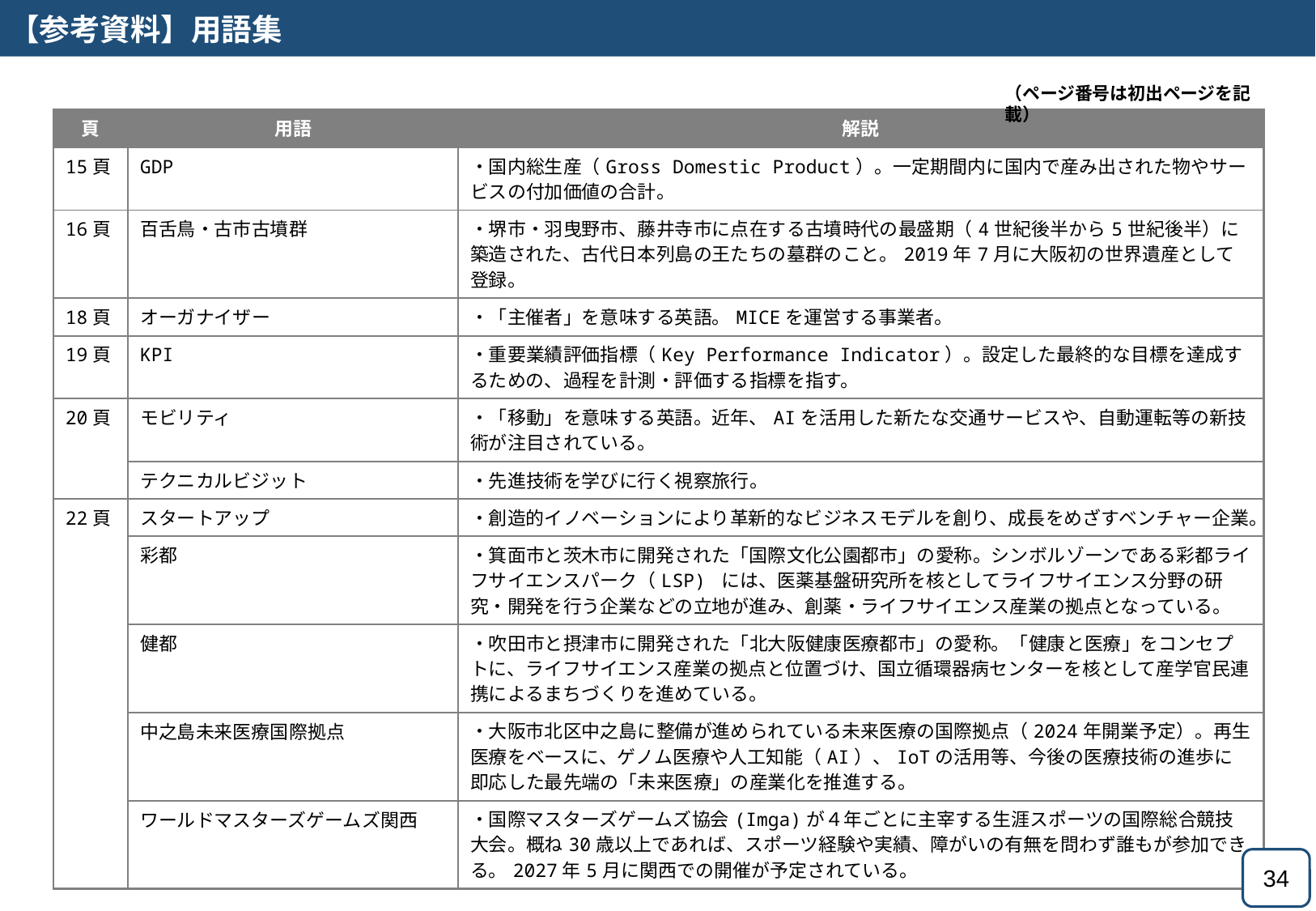

【参考資料】用語集
（ページ番号は初出ページを記載）
| 頁 | 用語 | 解説 |
| --- | --- | --- |
| 15頁 | GDP | ・国内総生産（Gross Domestic Product）。一定期間内に国内で産み出された物やサービスの付加価値の合計。 |
| 16頁 | 百舌鳥・古市古墳群 | ・堺市・羽曳野市、藤井寺市に点在する古墳時代の最盛期（4世紀後半から5世紀後半）に築造された、古代日本列島の王たちの墓群のこと。2019年7月に大阪初の世界遺産として登録。 |
| 18頁 | オーガナイザー | ・「主催者」を意味する英語。MICEを運営する事業者。 |
| 19頁 | KPI | ・重要業績評価指標（Key Performance Indicator）。設定した最終的な目標を達成するための、過程を計測・評価する指標を指す。 |
| 20頁 | モビリティ | ・「移動」を意味する英語。近年、AIを活用した新たな交通サービスや、自動運転等の新技術が注目されている。 |
|  | テクニカルビジット | ・先進技術を学びに行く視察旅行。 |
| 22頁 | スタートアップ | ・創造的イノベーションにより⾰新的なビジネスモデルを創り、成⻑をめざすベンチャー企業。 |
|  | 彩都 | ・箕面市と茨木市に開発された「国際文化公園都市」の愛称。シンボルゾーンである彩都ライフサイエンスパーク（LSP) には、医薬基盤研究所を核としてライフサイエンス分野の研究・開発を行う企業などの立地が進み、創薬・ライフサイエンス産業の拠点となっている。 |
|  | 健都 | ・吹田市と摂津市に開発された「北大阪健康医療都市」の愛称。「健康と医療」をコンセプトに、ライフサイエンス産業の拠点と位置づけ、国立循環器病センターを核として産学官民連携によるまちづくりを進めている。 |
|  | 中之島未来医療国際拠点 | ・大阪市北区中之島に整備が進められている未来医療の国際拠点（2024年開業予定）。再生医療をベースに、ゲノム医療や人工知能（AI）、IoTの活用等、今後の医療技術の進歩に即応した最先端の「未来医療」の産業化を推進する。 |
|  | ワールドマスターズゲームズ関西 | ・国際マスターズゲームズ協会(Imga)が４年ごとに主宰する生涯スポーツの国際総合競技大会。概ね30歳以上であれば、スポーツ経験や実績、障がいの有無を問わず誰もが参加できる。2027年5月に関西での開催が予定されている。 |
34